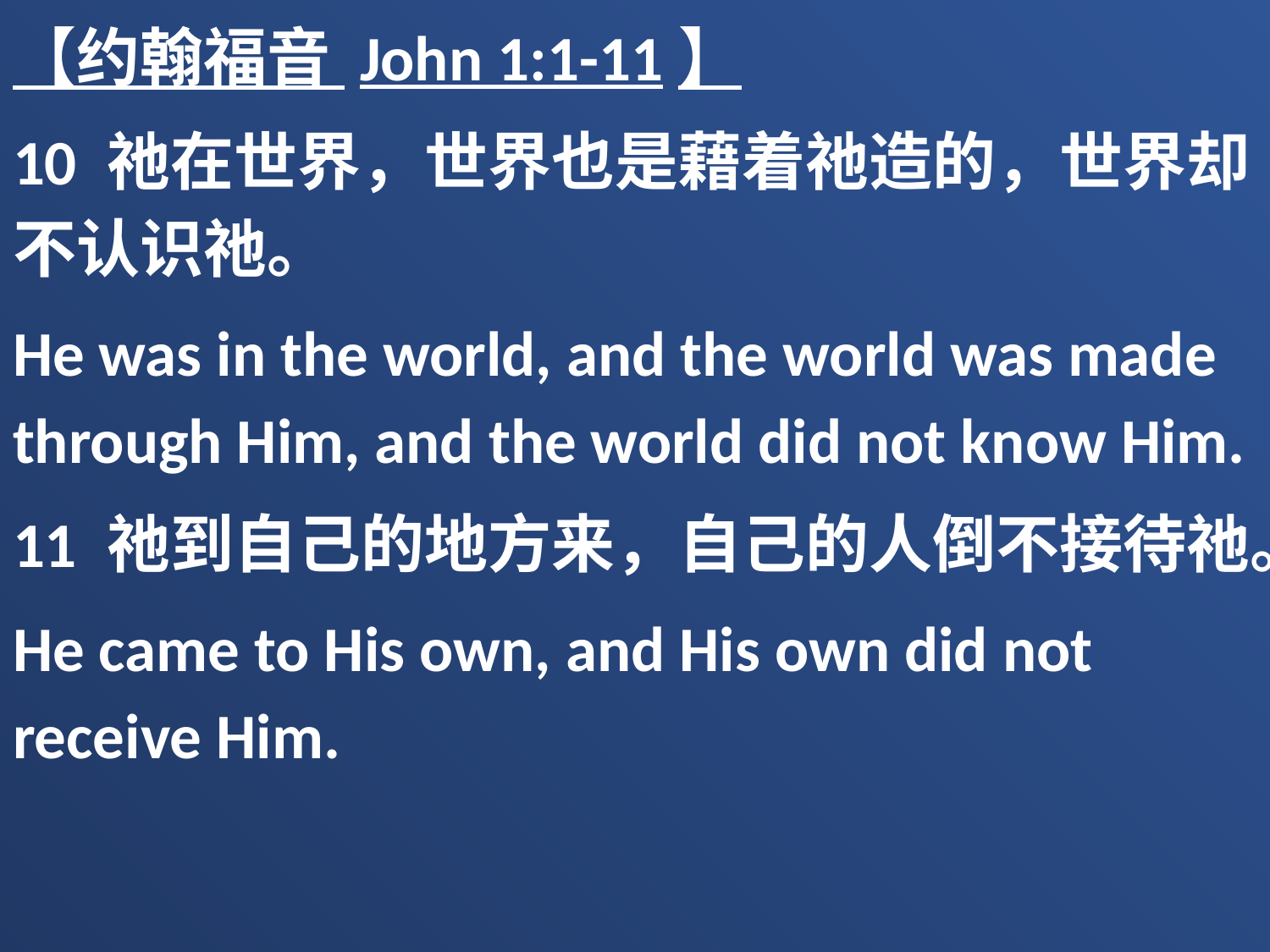

【约翰福音 John 1:1-11】
10 祂在世界，世界也是藉着祂造的，世界却不认识祂。
He was in the world, and the world was made through Him, and the world did not know Him.
11 祂到自己的地方来，自己的人倒不接待祂。
He came to His own, and His own did not receive Him.